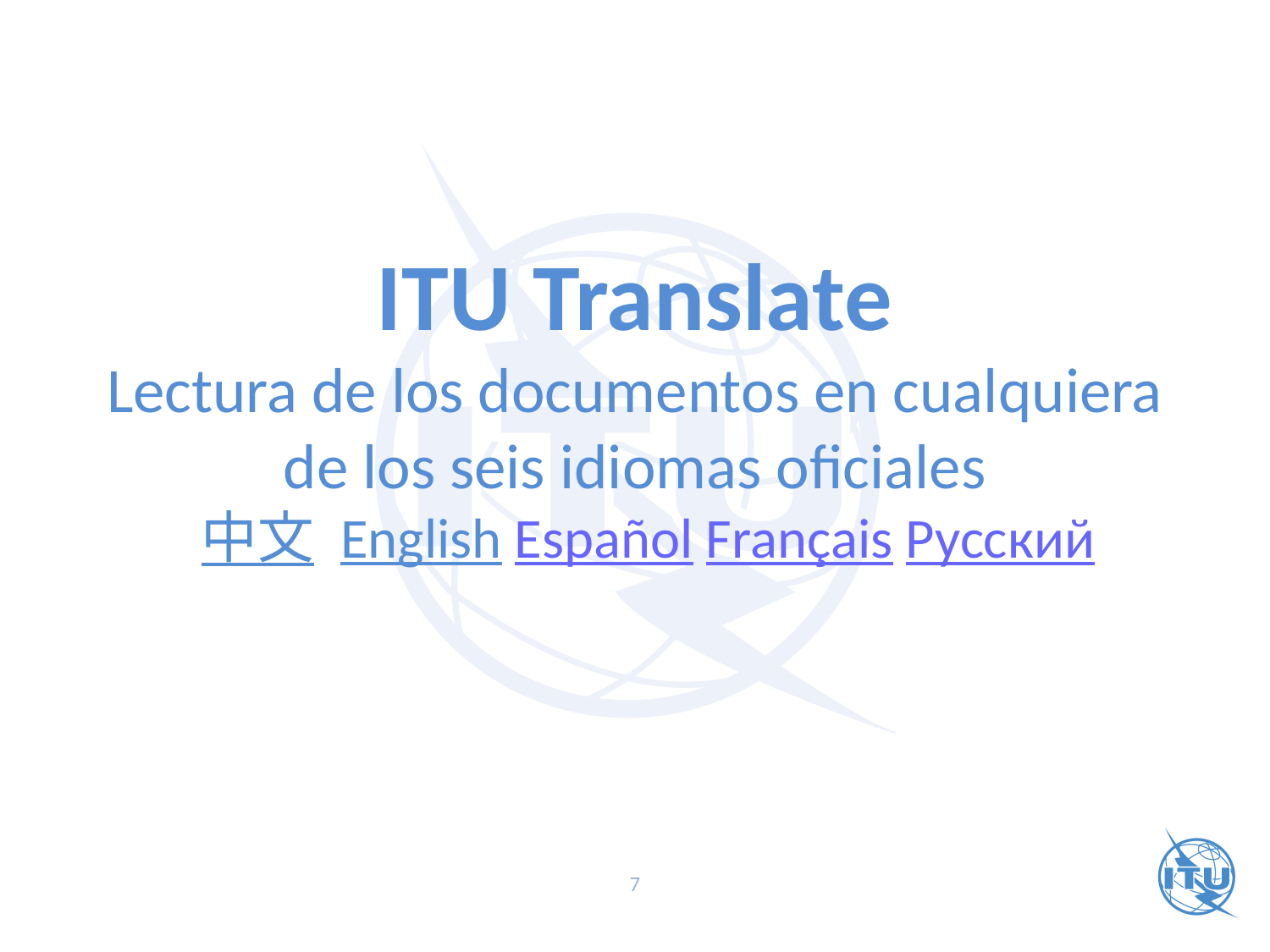

ITU Translate
Lectura de los documentos en cualquiera de los seis idiomas oficiales
 中文 English Español Français Русский

7